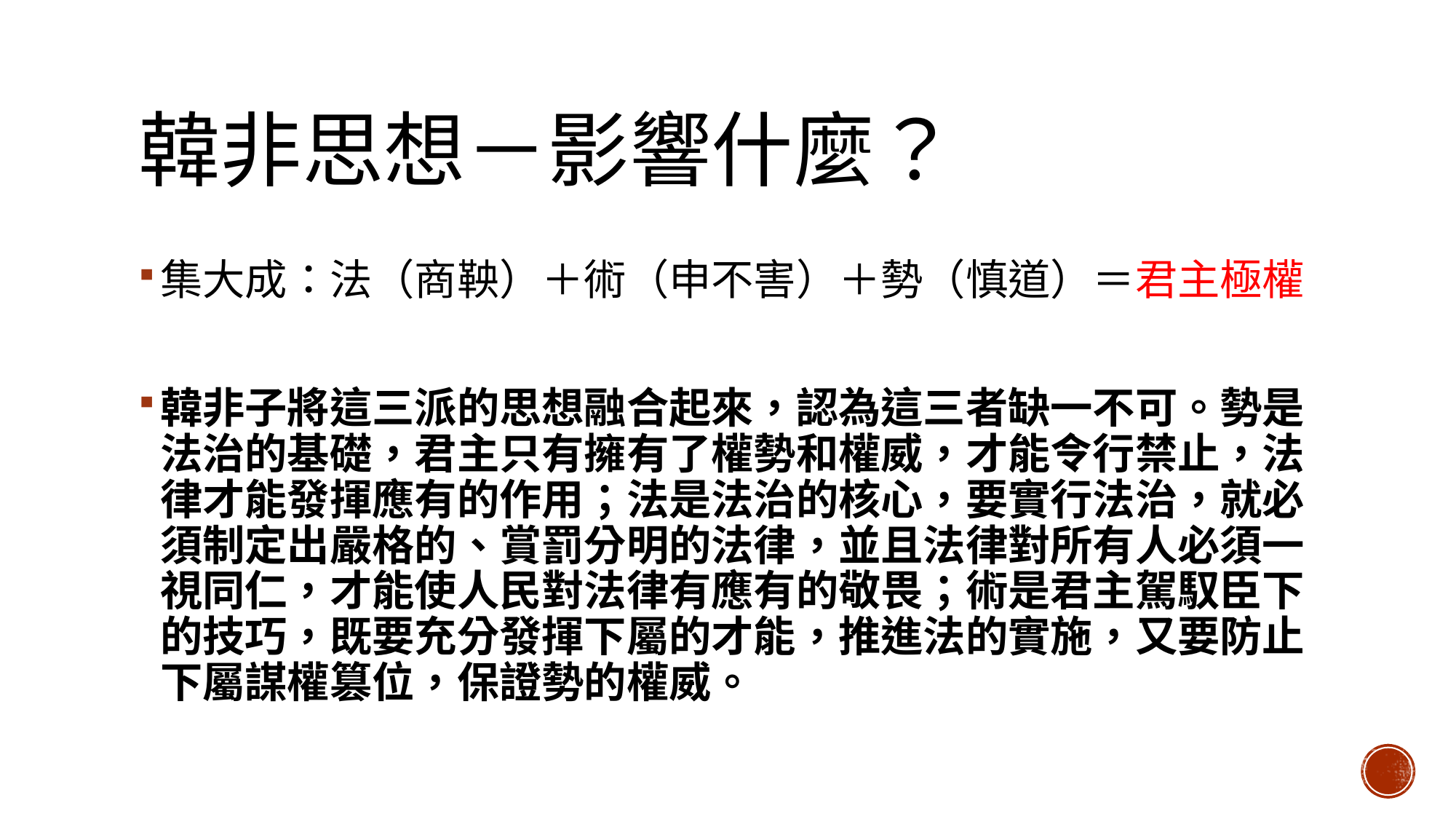

# 韓非思想－影響什麼？
集大成：法（商鞅）＋術（申不害）＋勢（慎道）＝君主極權

韓非子將這三派的思想融合起來，認為這三者缺一不可。勢是法治的基礎，君主只有擁有了權勢和權威，才能令行禁止，法律才能發揮應有的作用；法是法治的核心，要實行法治，就必須制定出嚴格的、賞罰分明的法律，並且法律對所有人必須一視同仁，才能使人民對法律有應有的敬畏；術是君主駕馭臣下的技巧，既要充分發揮下屬的才能，推進法的實施，又要防止下屬謀權篡位，保證勢的權威。